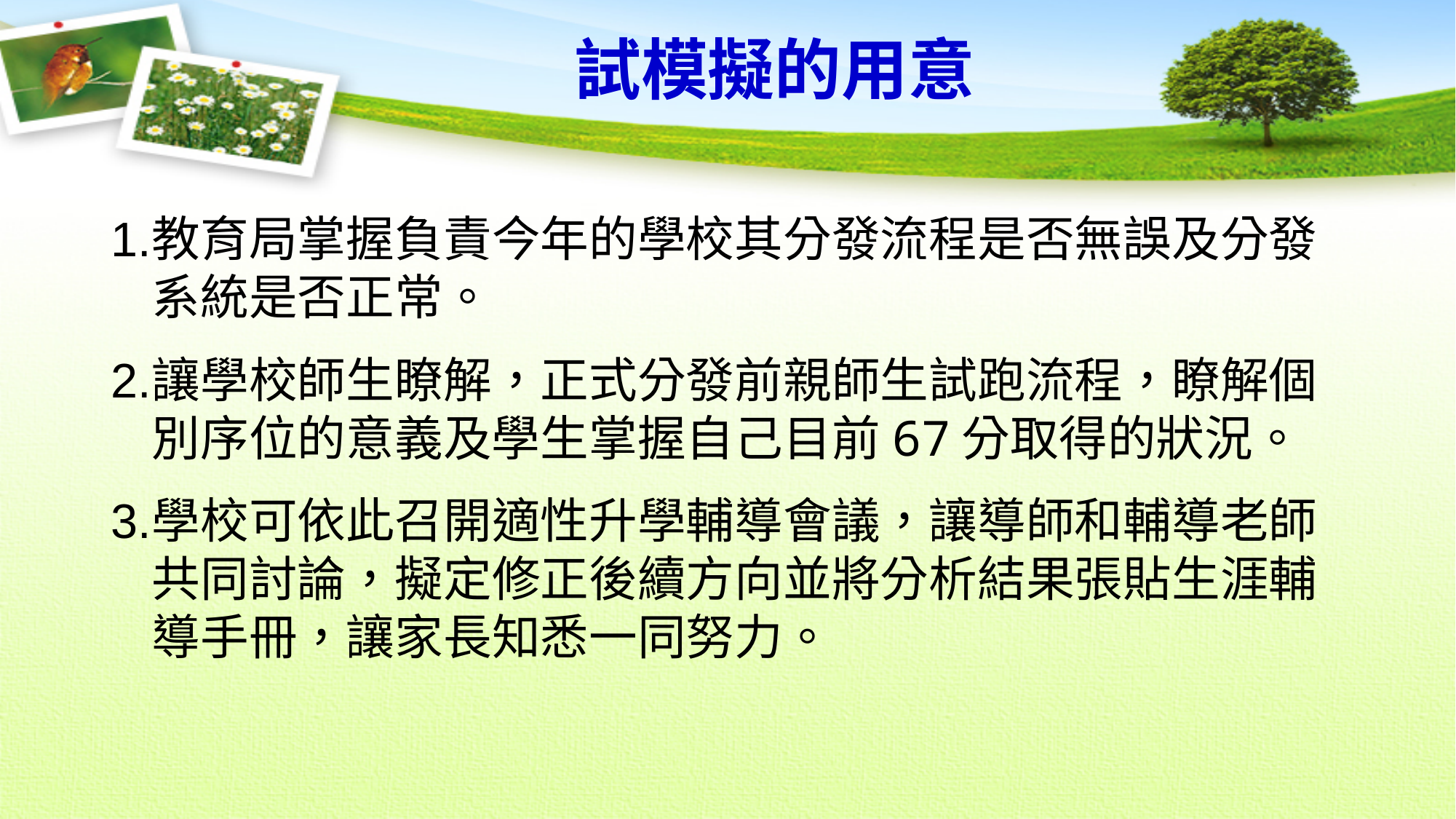

試模擬的用意
教育局掌握負責今年的學校其分發流程是否無誤及分發系統是否正常。
讓學校師生瞭解，正式分發前親師生試跑流程，瞭解個別序位的意義及學生掌握自己目前67分取得的狀況。
學校可依此召開適性升學輔導會議，讓導師和輔導老師共同討論，擬定修正後續方向並將分析結果張貼生涯輔導手冊，讓家長知悉一同努力。